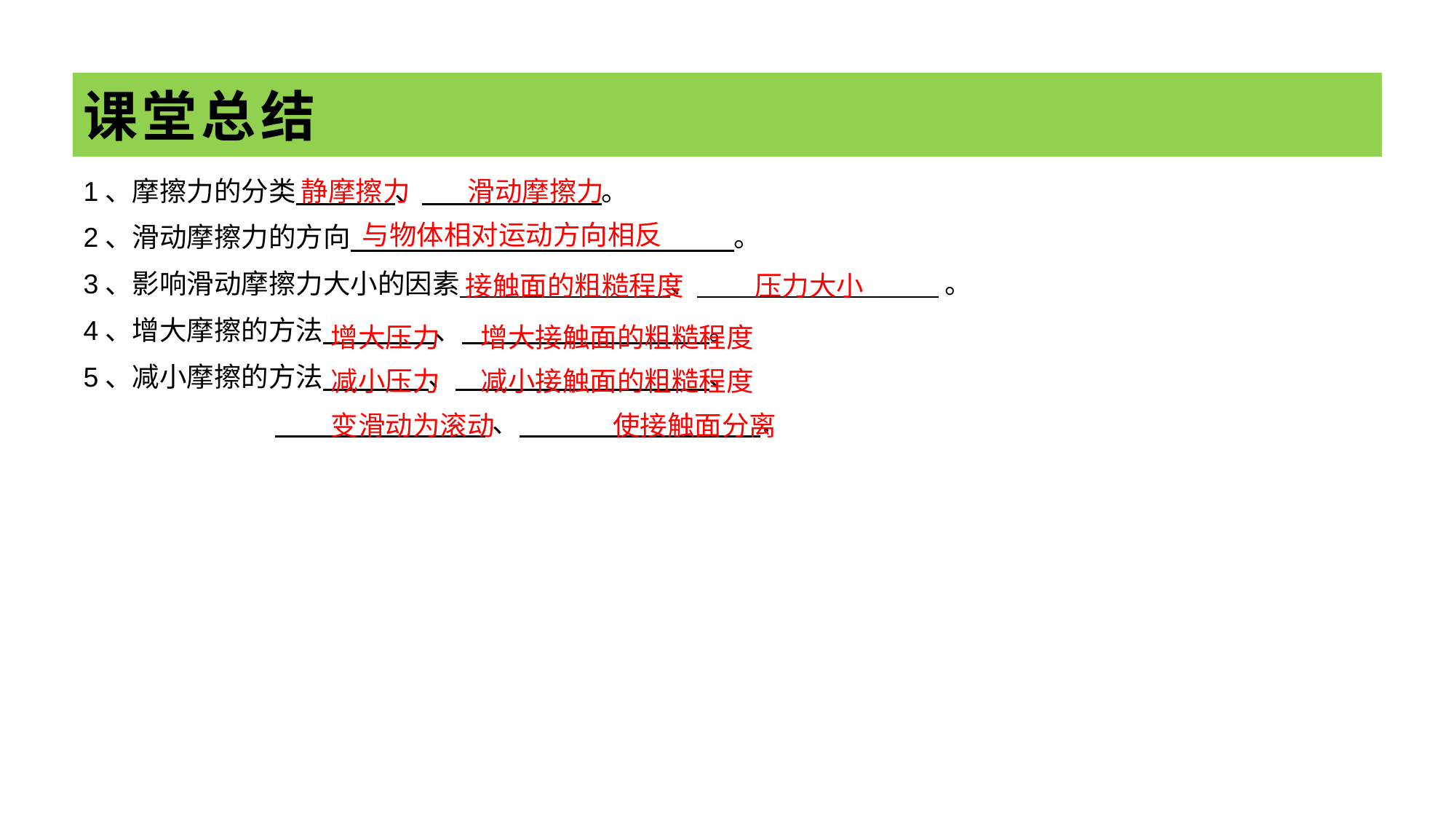

# 课堂总结
1、摩擦力的分类                、                             。
2、滑动摩擦力的方向                                                              。
3、影响滑动摩擦力大小的因素                                  、                                        。
4、增大摩擦的方法                  、                                        。
5、减小摩擦的方法                 、                                         、
                                                                 、                                       ．

静摩擦力
滑动摩擦力
与物体相对运动方向相反
接触面的粗糙程度
压力大小
增大压力
增大接触面的粗糙程度
减小压力
减小接触面的粗糙程度
变滑动为滚动
使接触面分离